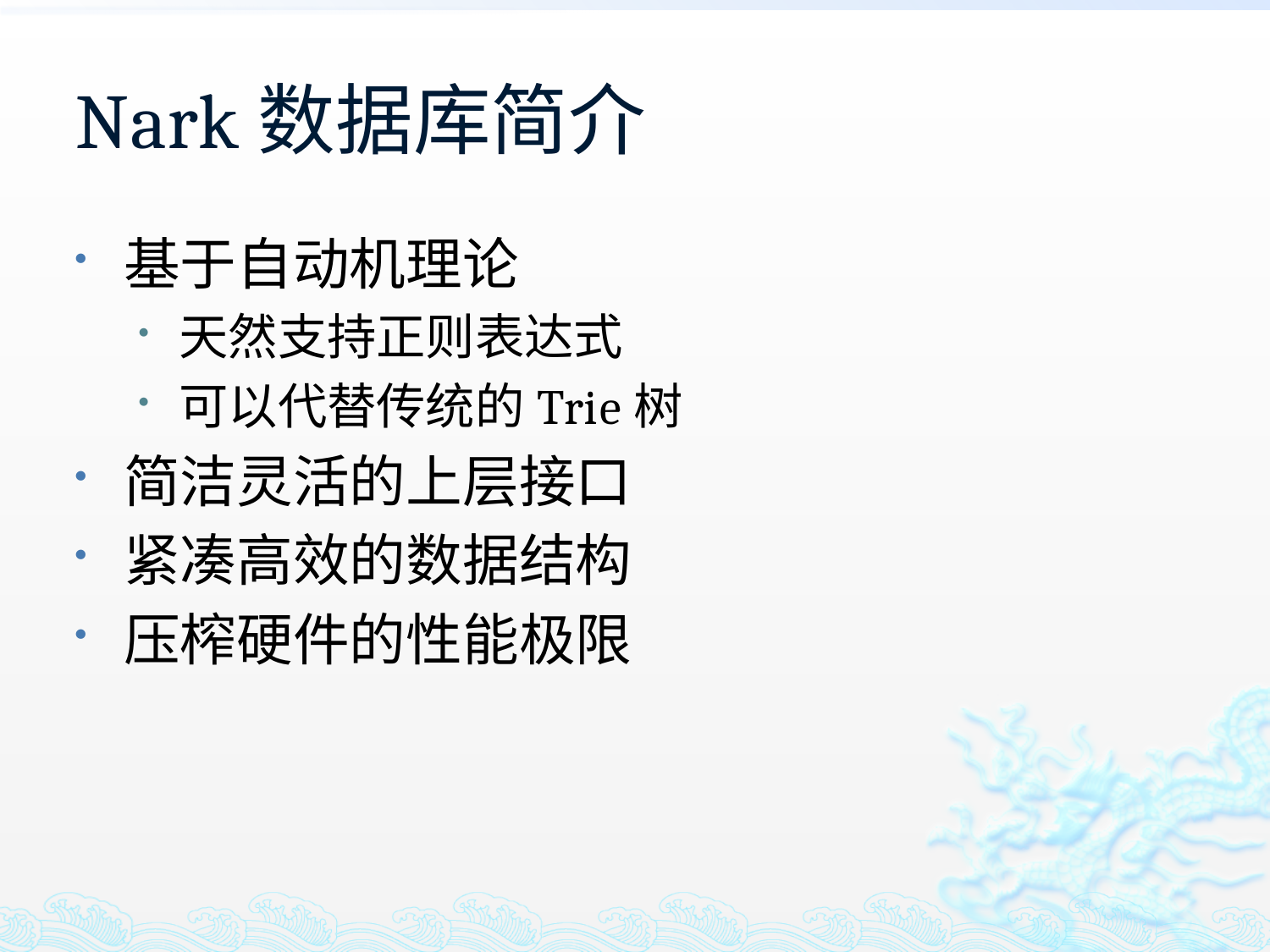

# Nark数据库简介
基于自动机理论
天然支持正则表达式
可以代替传统的Trie树
简洁灵活的上层接口
紧凑高效的数据结构
压榨硬件的性能极限